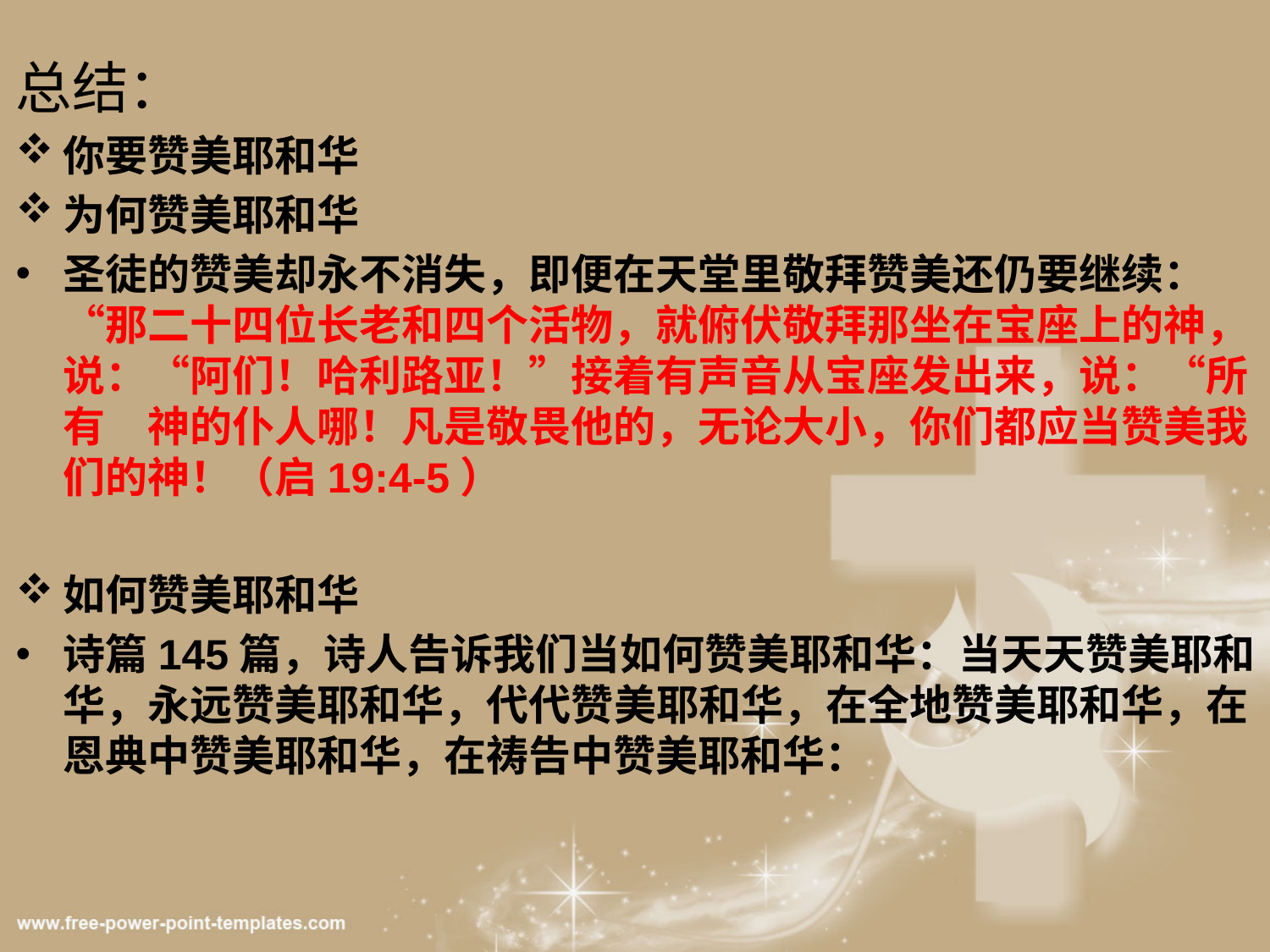

总结：
你要赞美耶和华
为何赞美耶和华
圣徒的赞美却永不消失，即便在天堂里敬拜赞美还仍要继续：“那二十四位长老和四个活物，就俯伏敬拜那坐在宝座上的神，说：“阿们！哈利路亚！”接着有声音从宝座发出来，说：“所有　神的仆人哪！凡是敬畏他的，无论大小，你们都应当赞美我们的神！（启19:4-5）

如何赞美耶和华
诗篇145篇，诗人告诉我们当如何赞美耶和华：当天天赞美耶和华，永远赞美耶和华，代代赞美耶和华，在全地赞美耶和华，在恩典中赞美耶和华，在祷告中赞美耶和华：